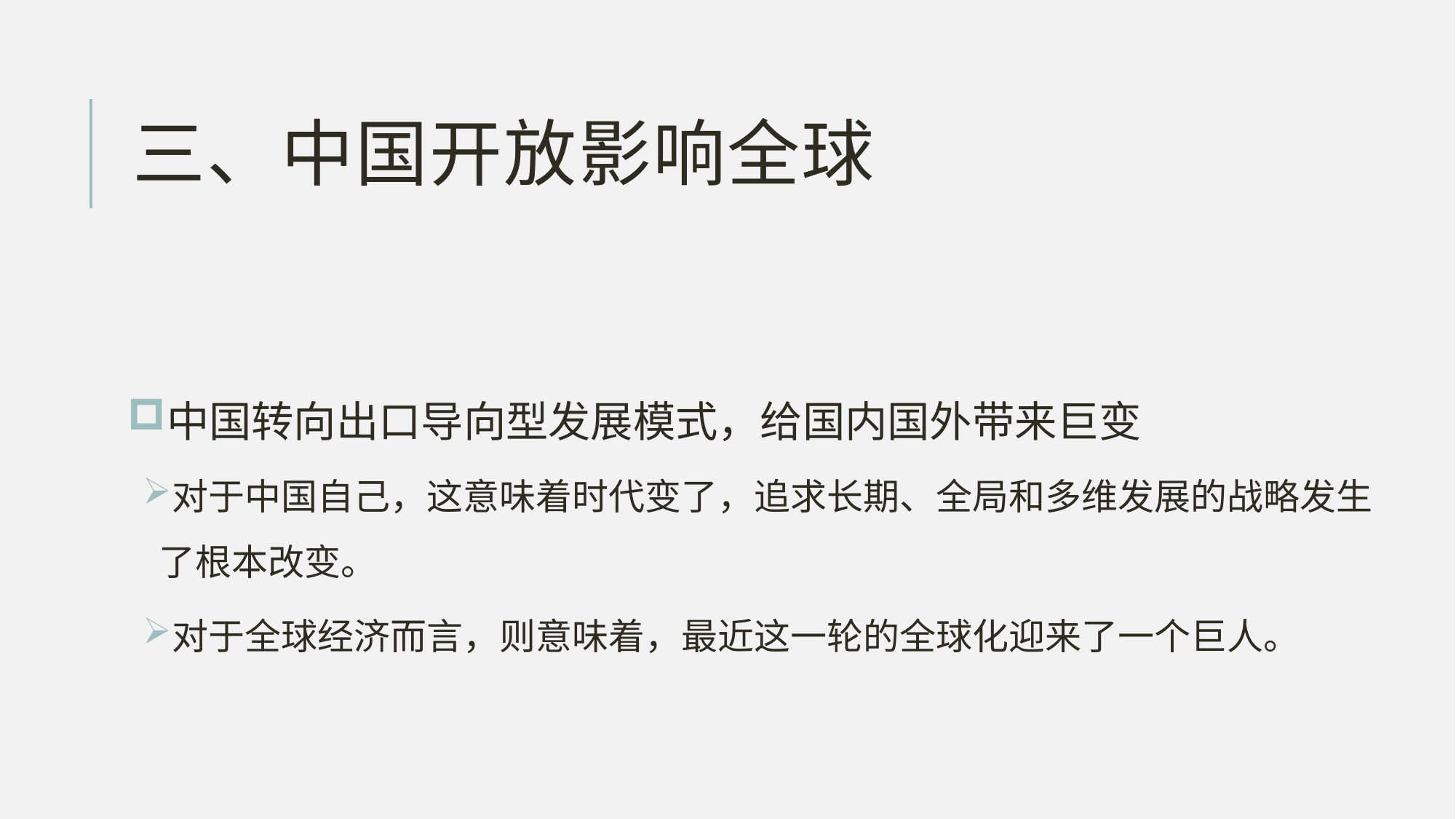

# 三、中国开放影响全球
中国转向出口导向型发展模式，给国内国外带来巨变
对于中国自己，这意味着时代变了，追求长期、全局和多维发展的战略发生了根本改变。
对于全球经济而言，则意味着，最近这一轮的全球化迎来了一个巨人。